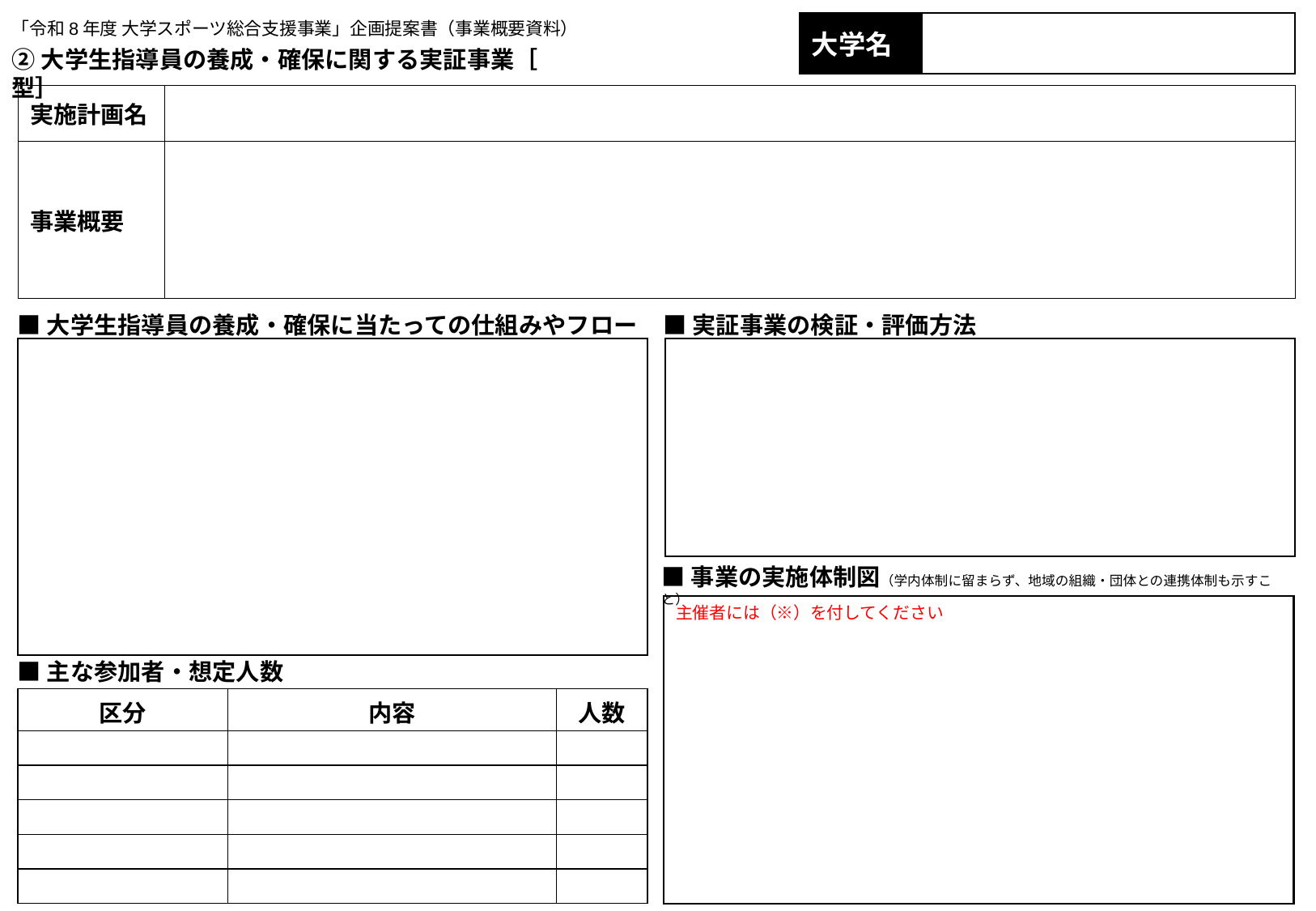

「令和8年度 大学スポーツ総合支援事業」企画提案書（事業概要資料）

②大学生指導員の養成・確保に関する実証事業［　　　　　　　　　　　型］
| 大学名 |  |
| --- | --- |
| 実施計画名 |  |
| --- | --- |
| 事業概要 |  |
■大学生指導員の養成・確保に当たっての仕組みやフロー
■実証事業の検証・評価方法

■事業の実施体制図（学内体制に留まらず、地域の組織・団体との連携体制も示すこと）
主催者には（※）を付してください
■主な参加者・想定人数
| 区分 | 内容 | 人数 |
| --- | --- | --- |
|  |  |  |
|  |  |  |
|  |  |  |
|  |  |  |
|  |  |  |